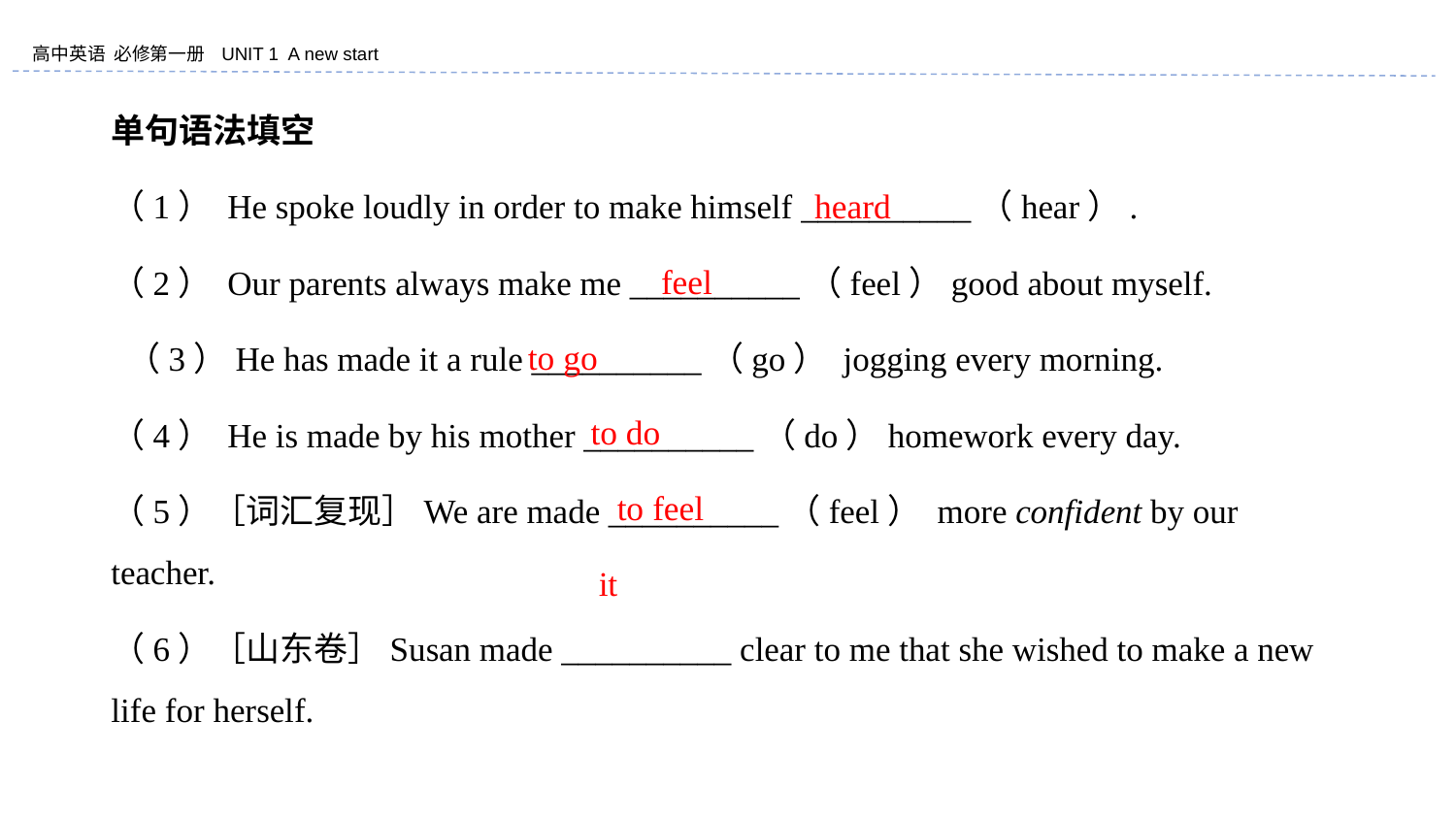

单句语法填空
（1） He spoke loudly in order to make himself __________（hear）.
（2） Our parents always make me __________（feel）good about myself.
 （3）He has made it a rule __________（go） jogging every morning.
（4） He is made by his mother __________（do）homework every day.
（5）［词汇复现］We are made __________（feel） more confident by our teacher.
（6）［山东卷］Susan made __________ clear to me that she wished to make a new life for herself.
heard
feel
to go
to do
to feel
it